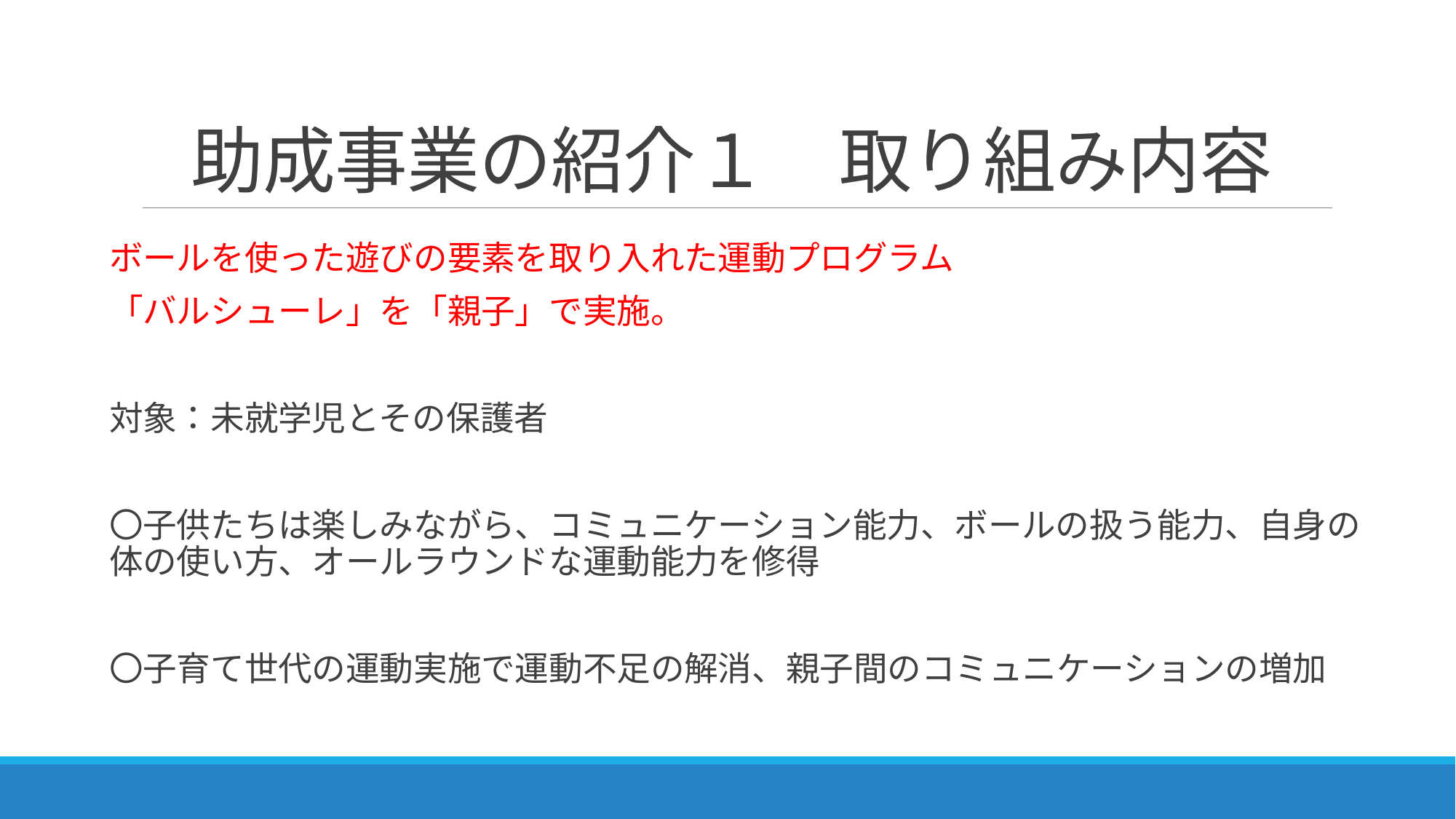

# 助成事業の紹介１　取り組み内容
ボールを使った遊びの要素を取り入れた運動プログラム
「バルシューレ」を「親子」で実施。

対象：未就学児とその保護者

〇子供たちは楽しみながら、コミュニケーション能力、ボールの扱う能力、自身の体の使い方、オールラウンドな運動能力を修得

〇子育て世代の運動実施で運動不足の解消、親子間のコミュニケーションの増加